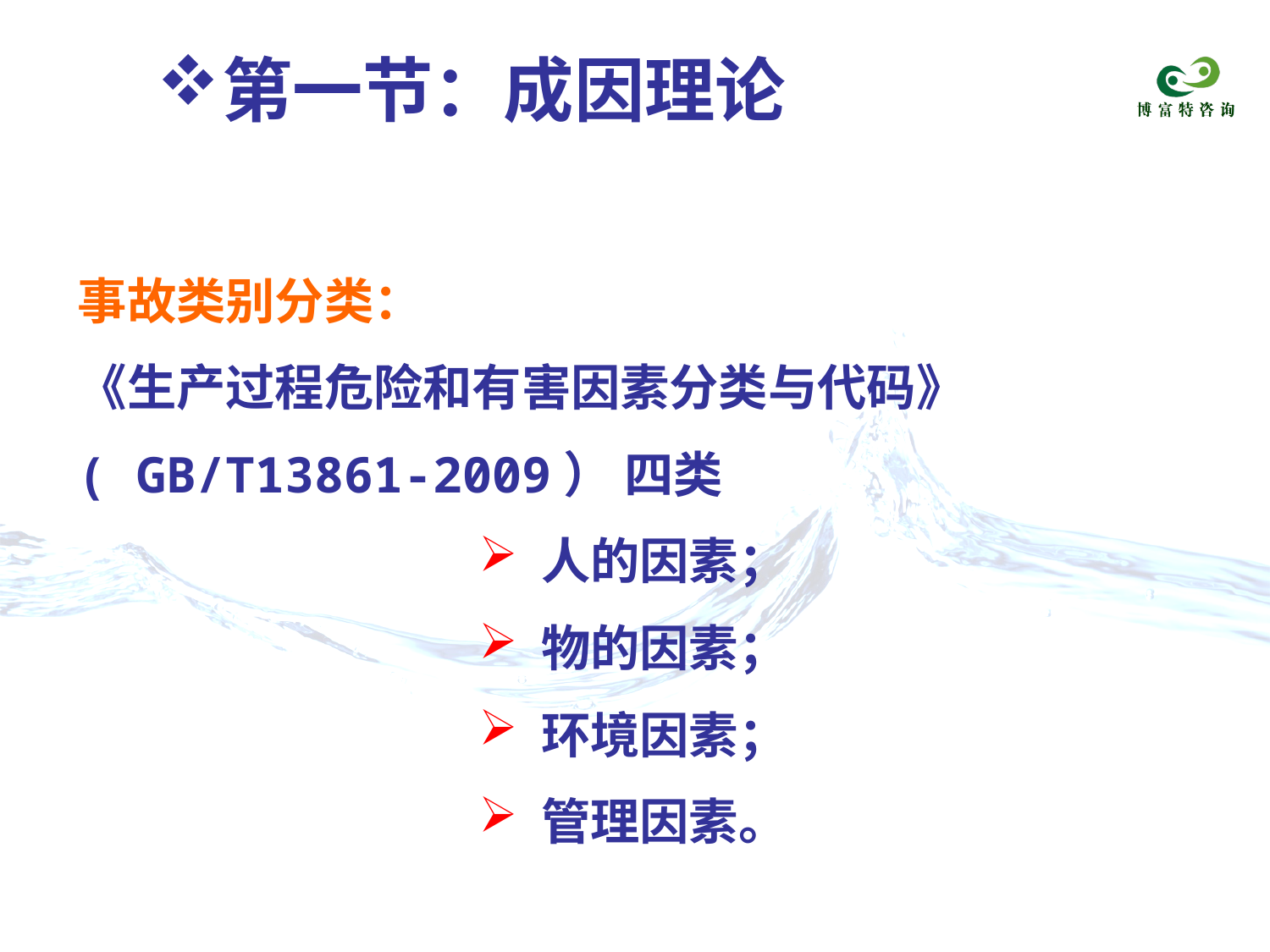

第一节：成因理论

事故类别分类：
《生产过程危险和有害因素分类与代码》
( GB/T13861-2009） 四类
 人的因素；
 物的因素；
 环境因素；
 管理因素。